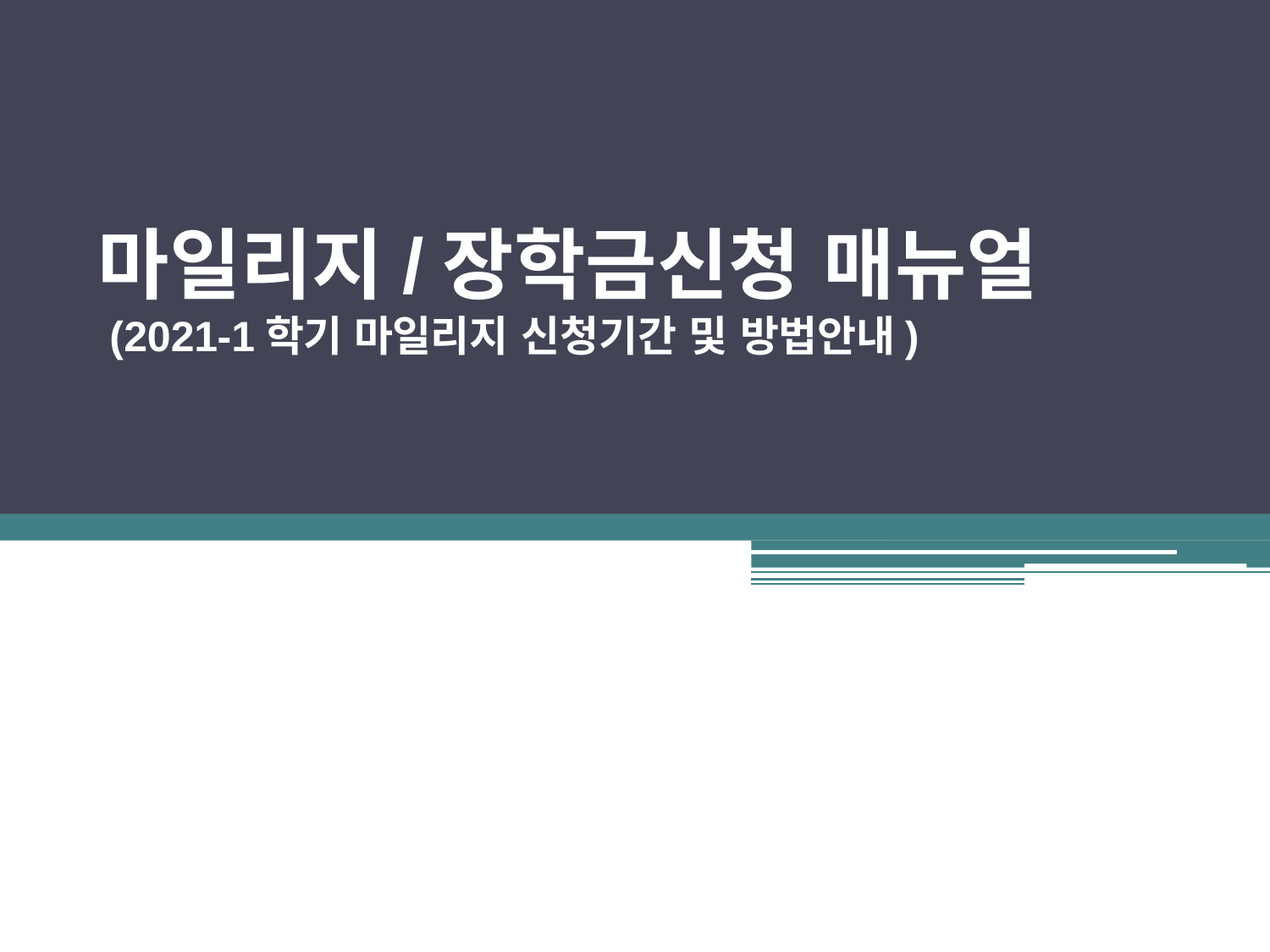

마일리지/장학금신청 매뉴얼
 (2021-1학기 마일리지 신청기간 및 방법안내)